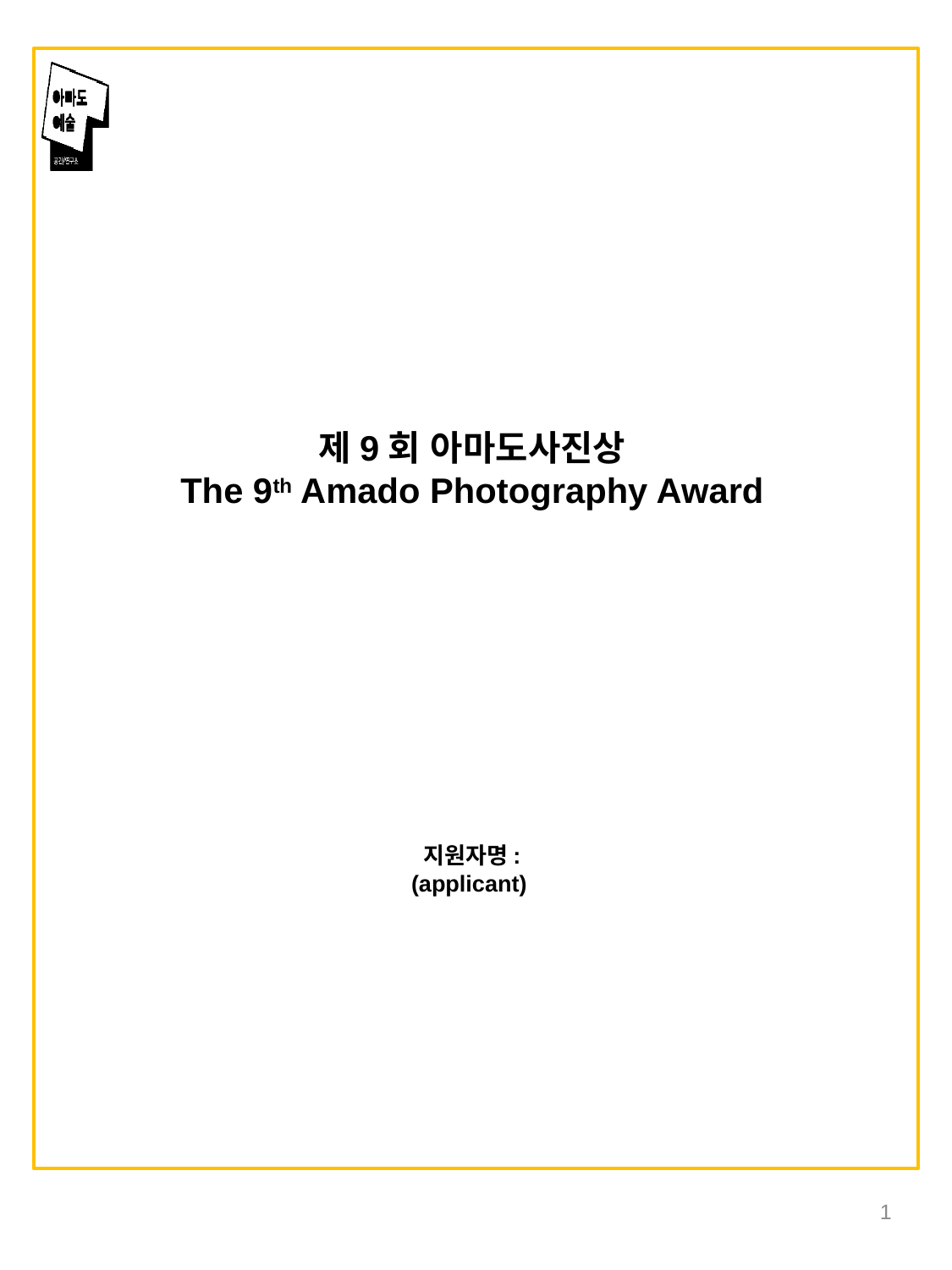

제9회 아마도사진상
The 9th Amado Photography Award
지원자명:
(applicant)
1